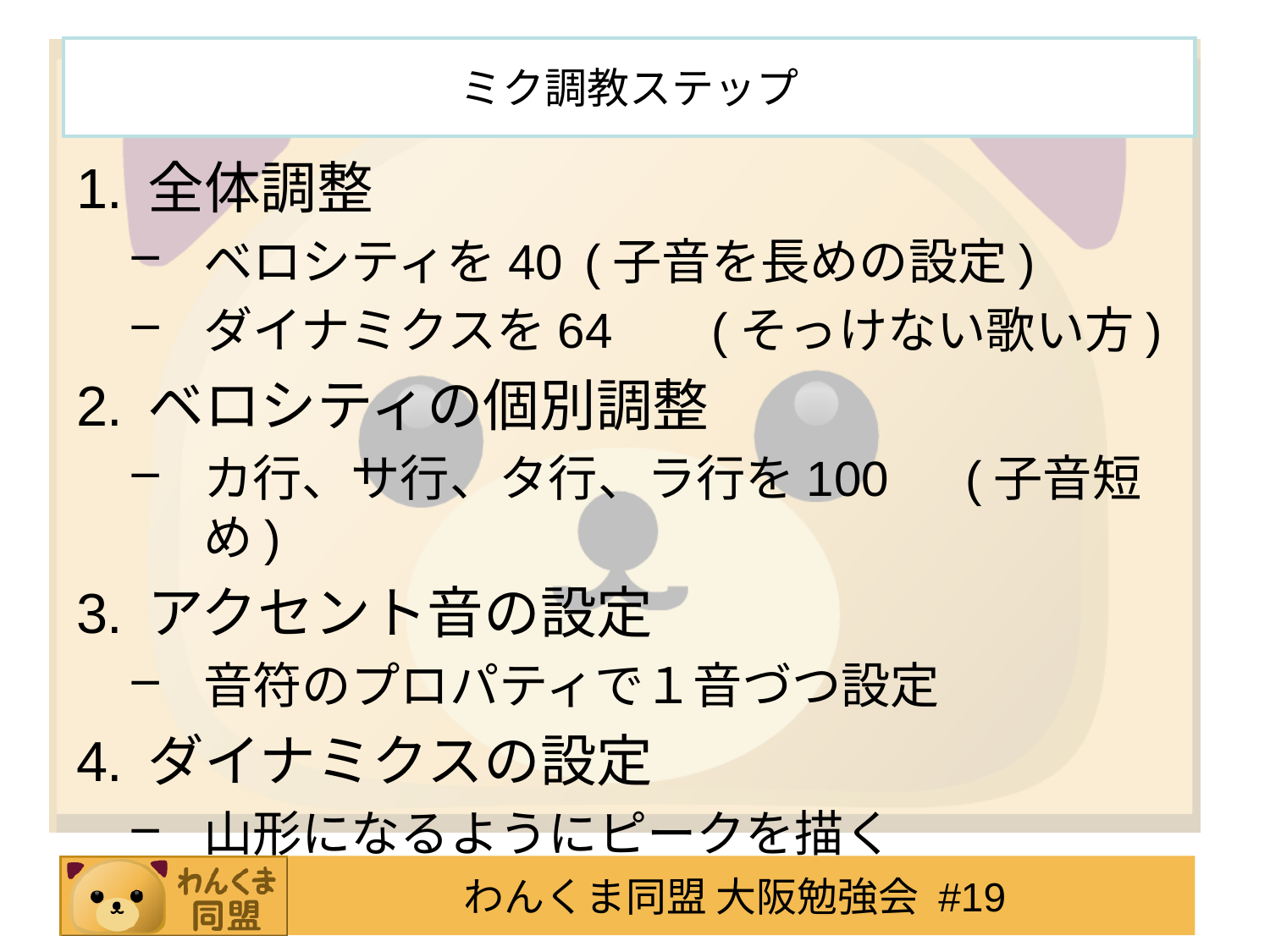

# ミク調教ステップ
全体調整
ベロシティを40	(子音を長めの設定)
ダイナミクスを64	(そっけない歌い方)
ベロシティの個別調整
カ行、サ行、タ行、ラ行を100	(子音短め)
アクセント音の設定
音符のプロパティで１音づつ設定
ダイナミクスの設定
山形になるようにピークを描く